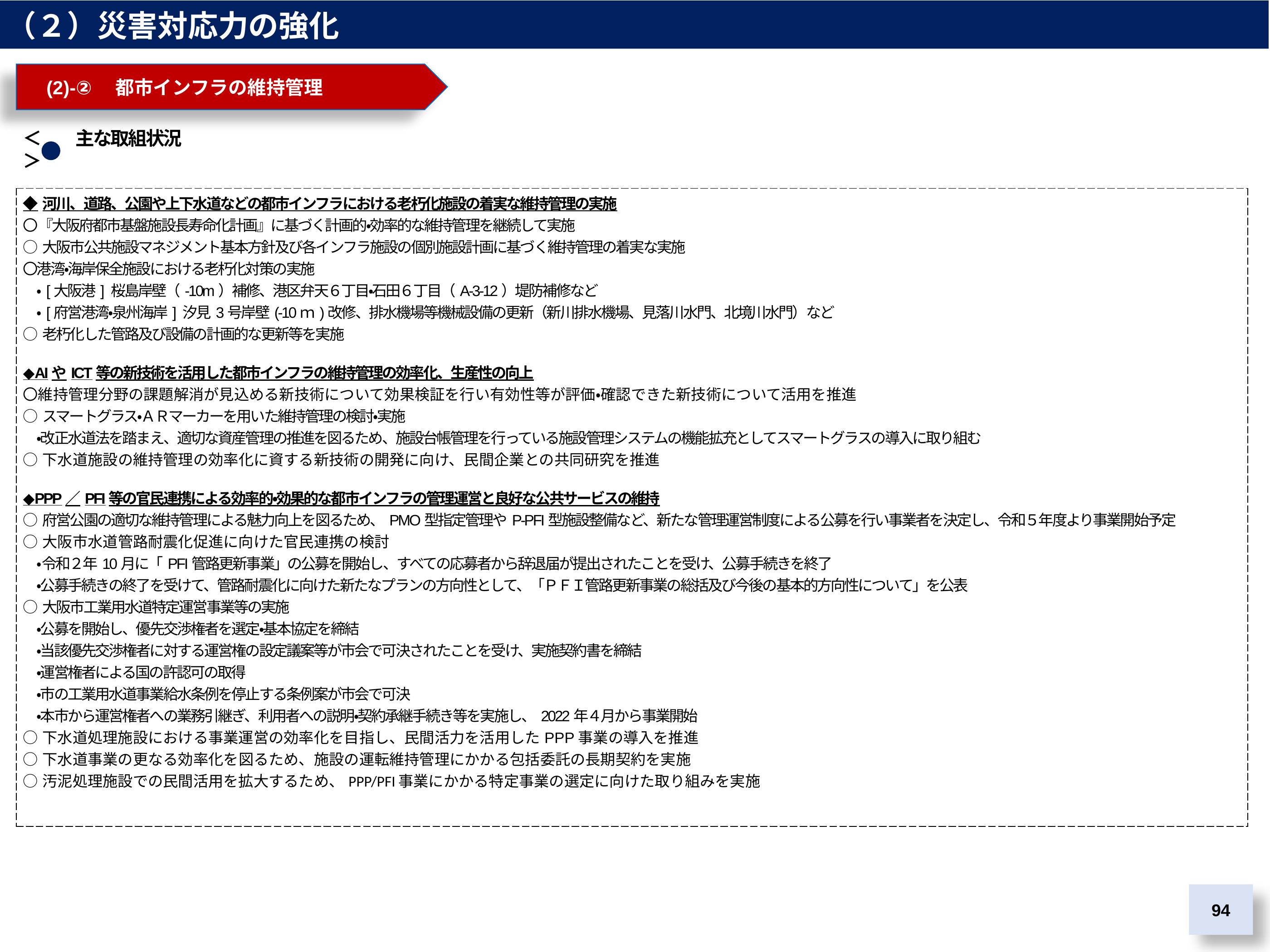

（２）災害対応力の強化
　(2)-②　都市インフラの維持管理
＜　　主な取組状況＞

| ◆河川、道路、公園や上下水道などの都市インフラにおける老朽化施設の着実な維持管理の実施 〇『大阪府都市基盤施設長寿命化計画』に基づく計画的・効率的な維持管理を継続して実施 ○大阪市公共施設マネジメント基本方針及び各インフラ施設の個別施設計画に基づく維持管理の着実な実施 〇港湾・海岸保全施設における老朽化対策の実施 　・[大阪港] 桜島岸壁（-10m）補修、港区弁天６丁目・石田６丁目（A-3-12）堤防補修など 　・[府営港湾・泉州海岸] 汐見3号岸壁(-10ｍ)改修、排水機場等機械設備の更新（新川排水機場、見落川水門、北境川水門）など ○老朽化した管路及び設備の計画的な更新等を実施 ◆AIやICT等の新技術を活用した都市インフラの維持管理の効率化、生産性の向上 〇維持管理分野の課題解消が見込める新技術について効果検証を行い有効性等が評価・確認できた新技術について活用を推進 ○スマートグラス・ＡＲマーカーを用いた維持管理の検討・実施 　・改正水道法を踏まえ、適切な資産管理の推進を図るため、施設台帳管理を行っている施設管理システムの機能拡充としてスマートグラスの導入に取り組む ○下水道施設の維持管理の効率化に資する新技術の開発に向け、民間企業との共同研究を推進 ◆PPP／PFI等の官民連携による効率的・効果的な都市インフラの管理運営と良好な公共サービスの維持 ○府営公園の適切な維持管理による魅力向上を図るため、PMO型指定管理やP-PFI型施設整備など、新たな管理運営制度による公募を行い事業者を決定し、令和５年度より事業開始予定 ○大阪市水道管路耐震化促進に向けた官民連携の検討 　・令和２年10月に「PFI管路更新事業」の公募を開始し、すべての応募者から辞退届が提出されたことを受け、公募手続きを終了 　・公募手続きの終了を受けて、管路耐震化に向けた新たなプランの方向性として、「ＰＦＩ管路更新事業の総括及び今後の基本的方向性について」を公表　 ○大阪市工業用水道特定運営事業等の実施 　・公募を開始し、優先交渉権者を選定・基本協定を締結 　・当該優先交渉権者に対する運営権の設定議案等が市会で可決されたことを受け、実施契約書を締結 　・運営権者による国の許認可の取得 　・市の工業用水道事業給水条例を停止する条例案が市会で可決 　・本市から運営権者への業務引継ぎ、利用者への説明・契約承継手続き等を実施し、2022年４月から事業開始 ○下水道処理施設における事業運営の効率化を目指し、民間活力を活用したPPP事業の導入を推進 ○下水道事業の更なる効率化を図るため、施設の運転維持管理にかかる包括委託の長期契約を実施 ○汚泥処理施設での民間活用を拡大するため、PPP/PFI事業にかかる特定事業の選定に向けた取り組みを実施 |
| --- |
94